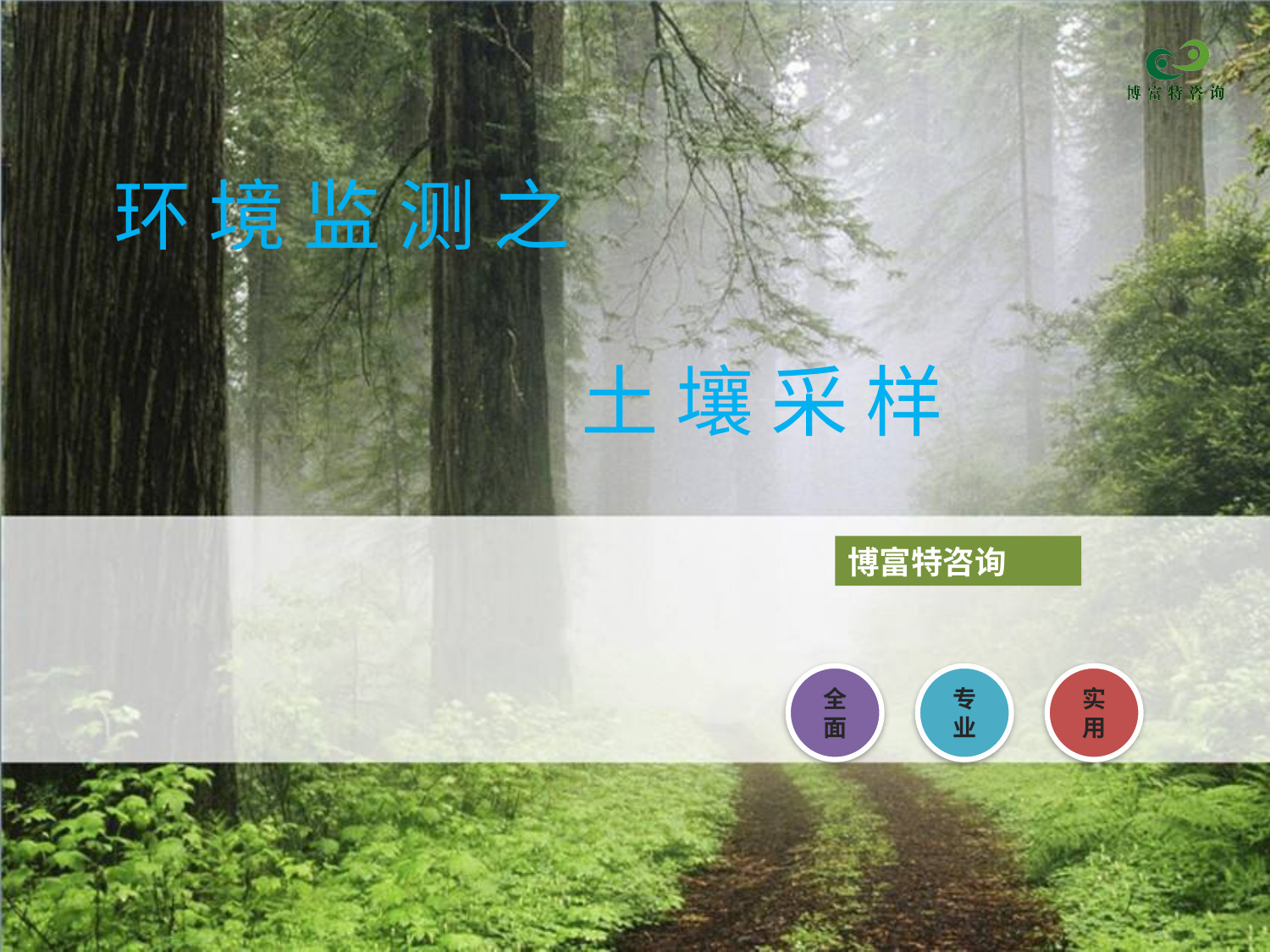

# 环 境 监 测 之 土 壤 采 样
博富特咨询
全面
实用
专业